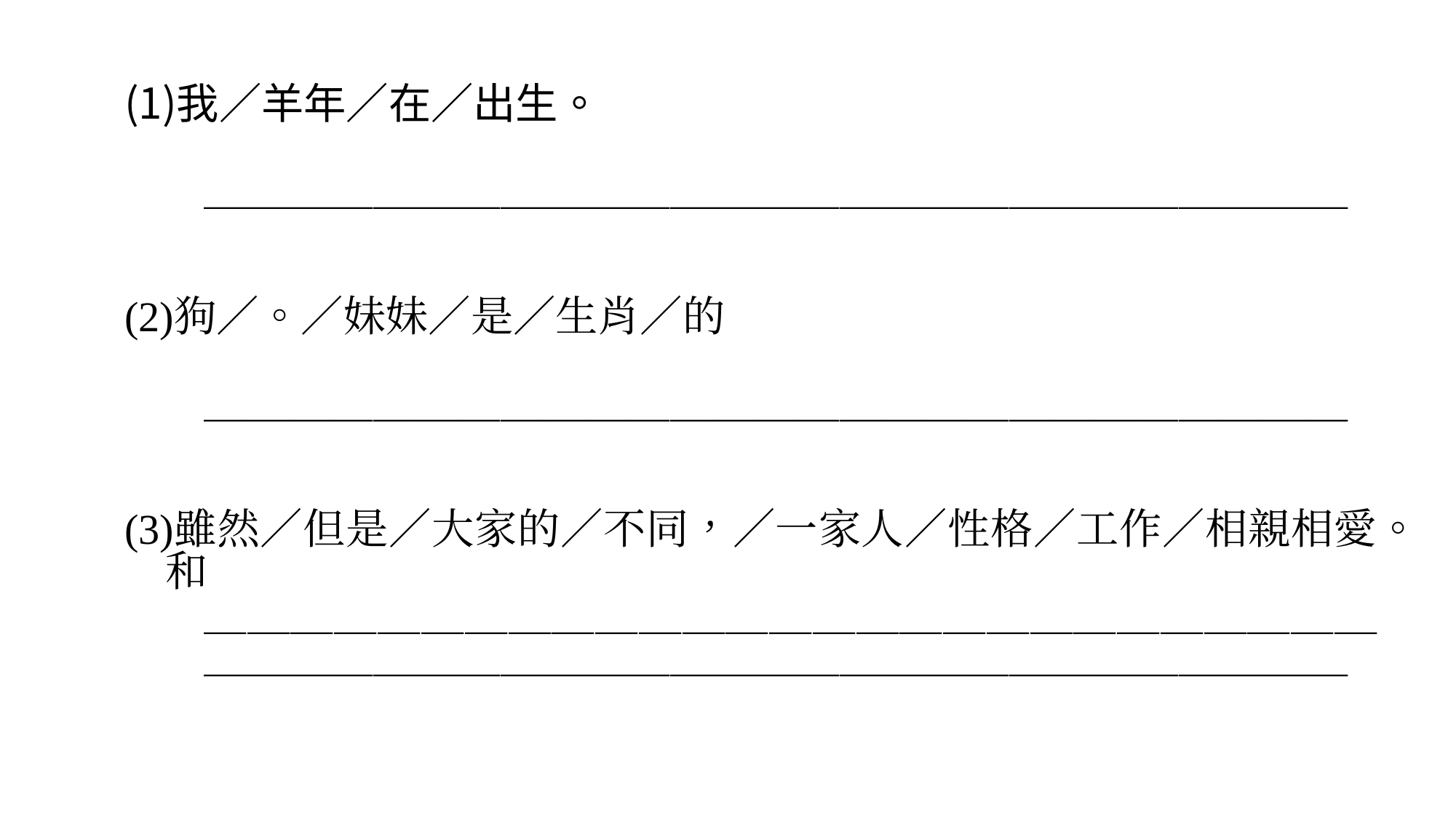

我／羊年／在／出生。

＿＿＿＿＿＿＿＿＿＿＿＿＿＿＿＿＿＿＿＿＿＿＿＿＿＿＿

狗／。／妹妹／是／生肖／的

＿＿＿＿＿＿＿＿＿＿＿＿＿＿＿＿＿＿＿＿＿＿＿＿＿＿＿

雖然／但是／大家的／不同，／一家人／性格／工作／相親相愛。和
＿＿＿＿＿＿＿＿＿＿＿＿＿＿＿＿＿＿＿＿＿＿＿＿＿＿＿＿＿＿＿＿＿＿＿＿＿＿＿＿＿＿＿＿＿＿＿＿＿＿＿＿＿＿